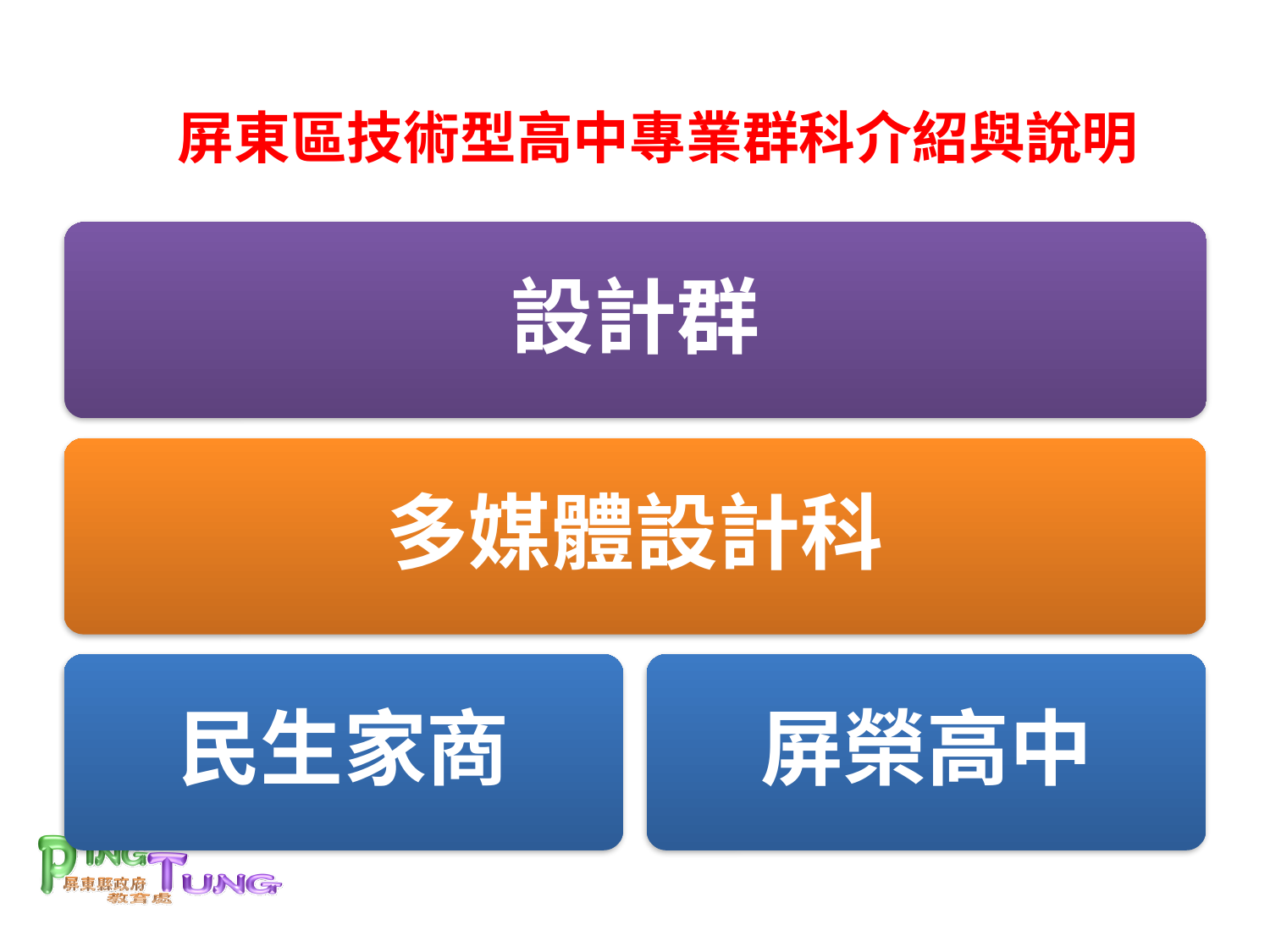

屏東區技術型高中專業群科介紹與說明

設計群

多媒體設計科

民生家商
屏榮高中